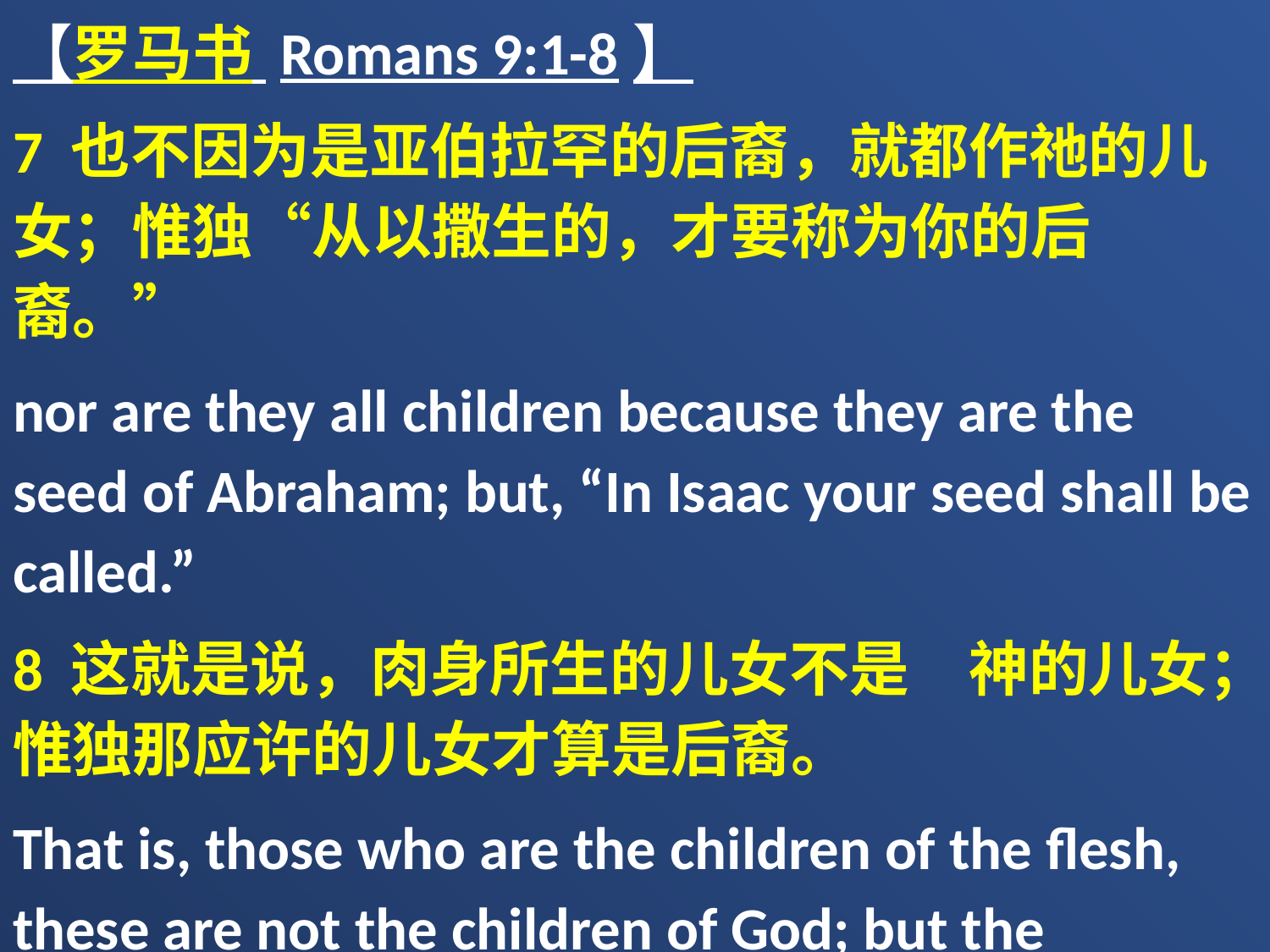

【罗马书 Romans 9:1-8】
7 也不因为是亚伯拉罕的后裔，就都作祂的儿女；惟独“从以撒生的，才要称为你的后裔。”
nor are they all children because they are the seed of Abraham; but, “In Isaac your seed shall be called.”
8 这就是说，肉身所生的儿女不是　神的儿女；惟独那应许的儿女才算是后裔。
That is, those who are the children of the flesh, these are not the children of God; but the children of the promise are counted as the seed.